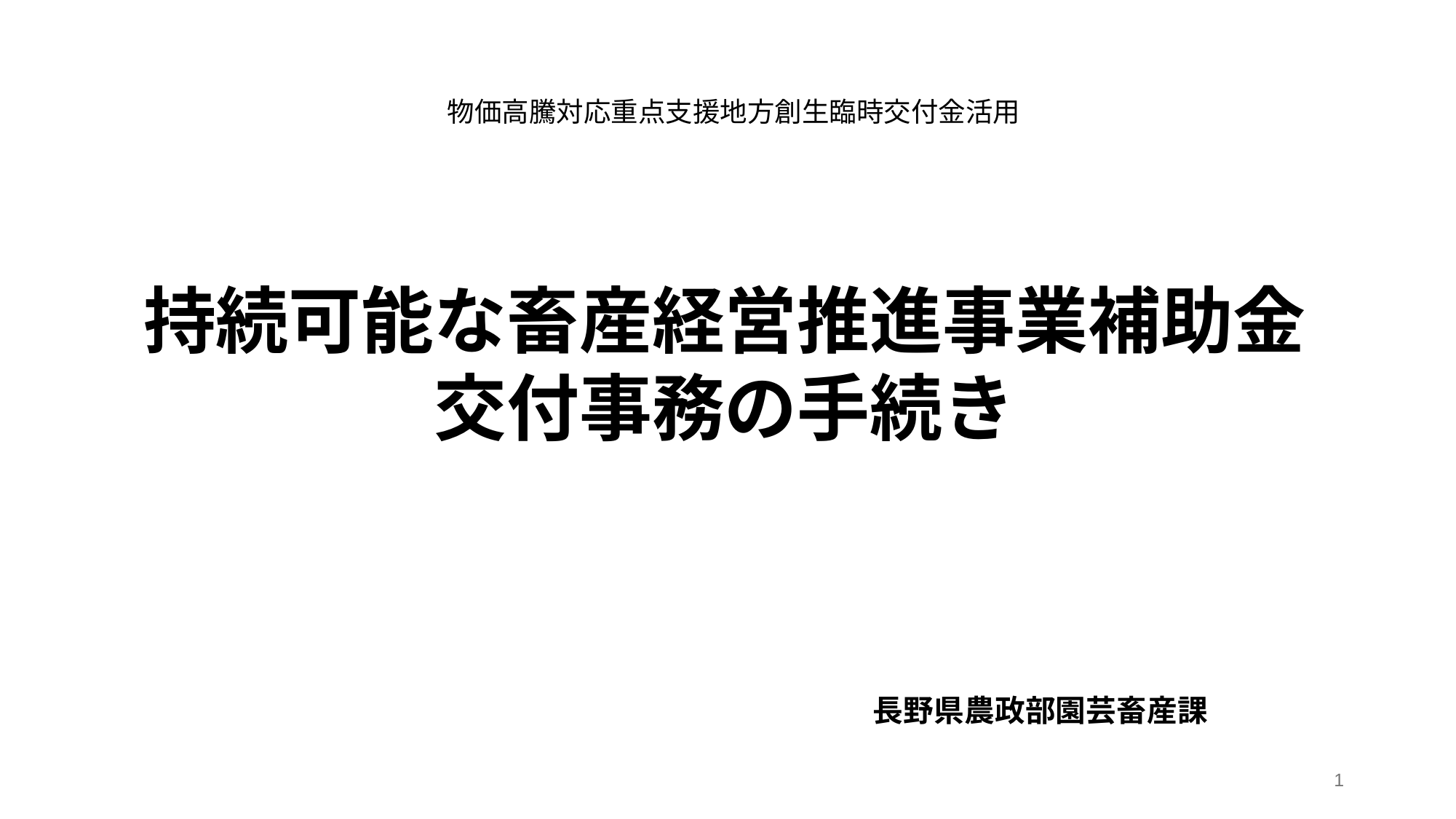

物価高騰対応重点支援地方創生臨時交付金活用
# 持続可能な畜産経営推進事業補助金 交付事務の手続き
長野県農政部園芸畜産課
1